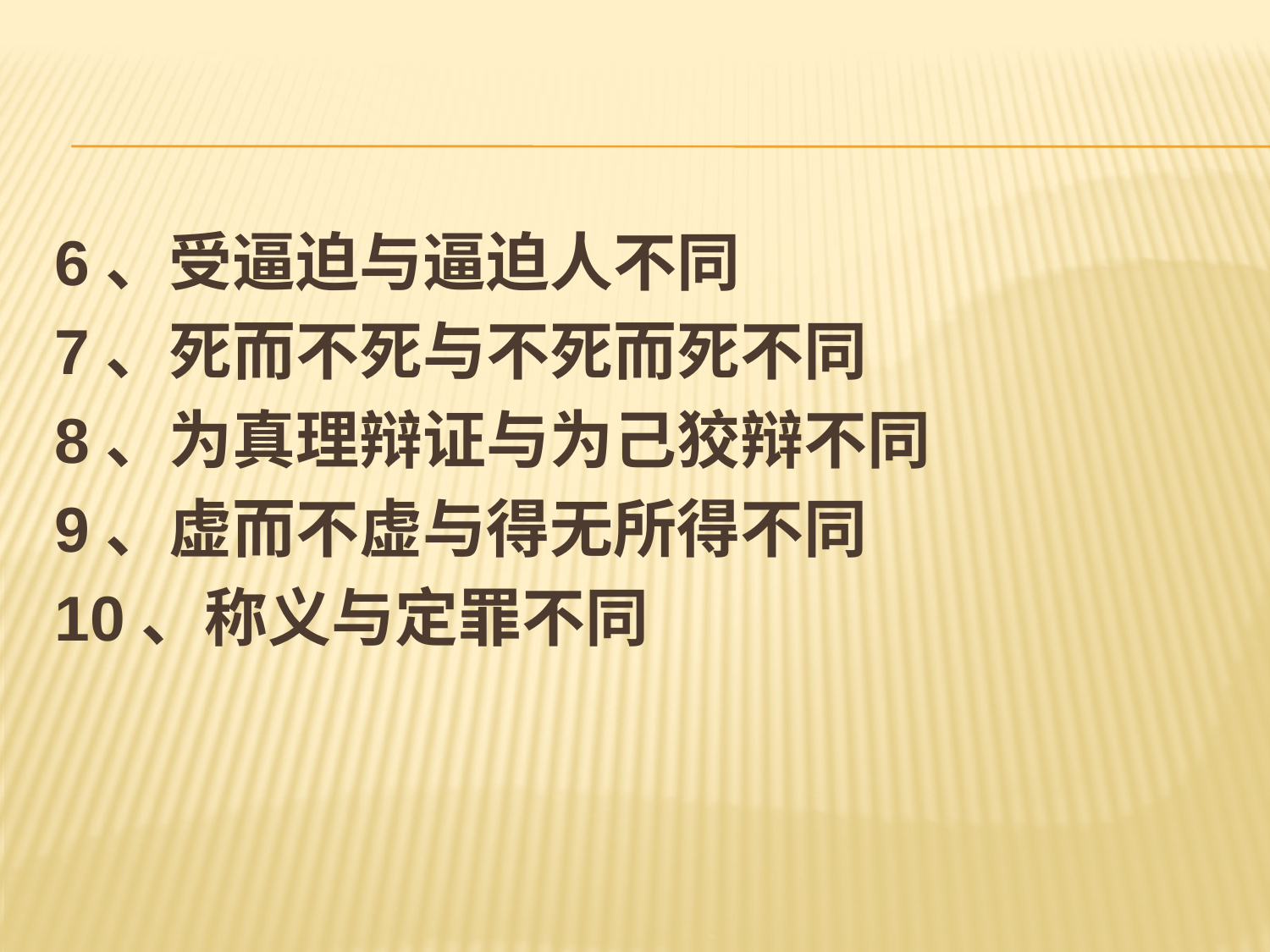

#
6、受逼迫与逼迫人不同
7、死而不死与不死而死不同
8、为真理辩证与为己狡辩不同
9、虚而不虚与得无所得不同
10、称义与定罪不同